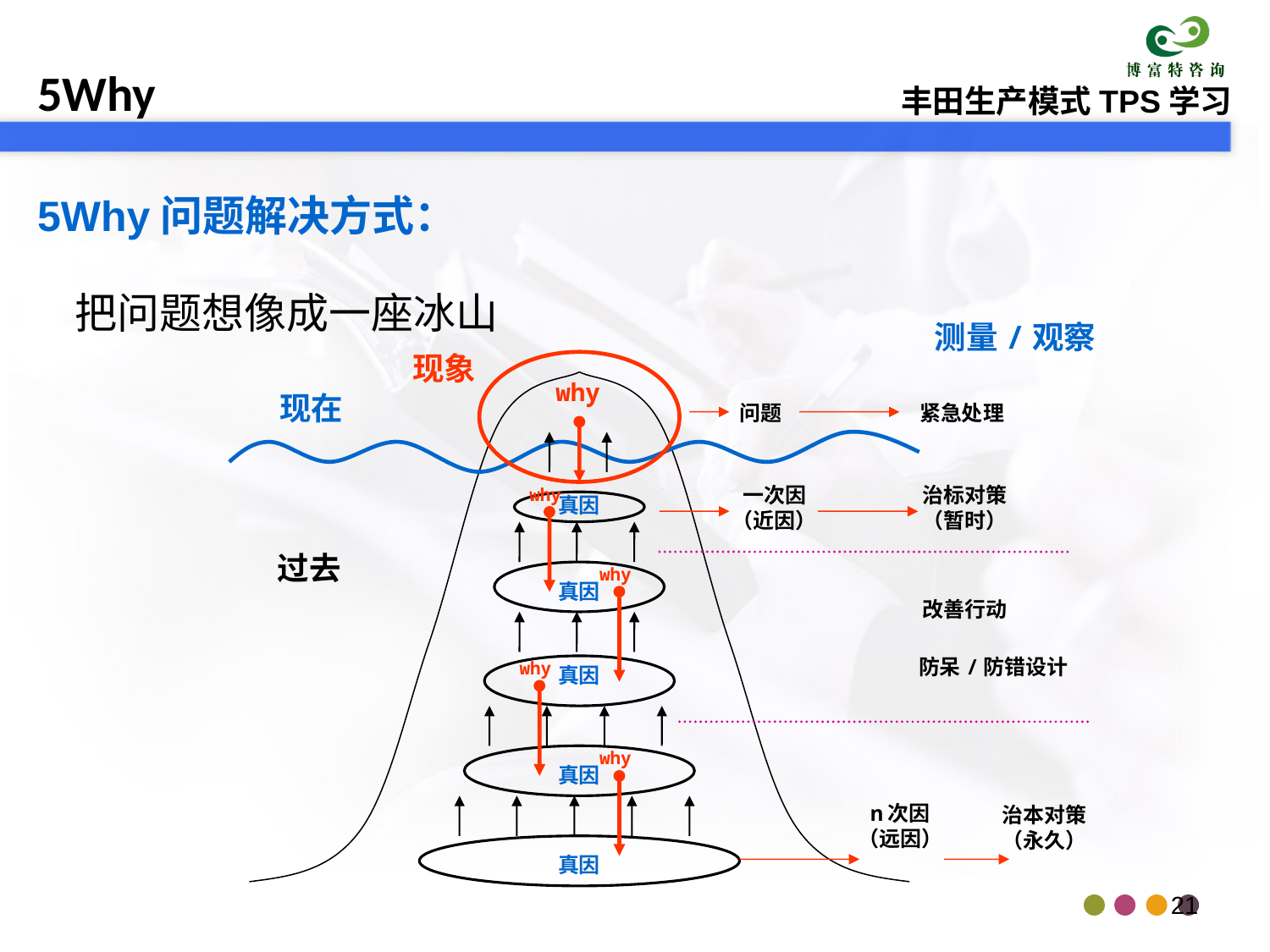

5Why问题解决方式：
把问题想像成一座冰山
测量/观察
现象

why

现在
问题
紧急处理

一次因
（近因）
治标对策
（暂时）
why
真因

过去

why

真因
改善行动

防呆/防错设计
why

真因

why

真因

n次因
（远因）
治本对策
（永久）

真因